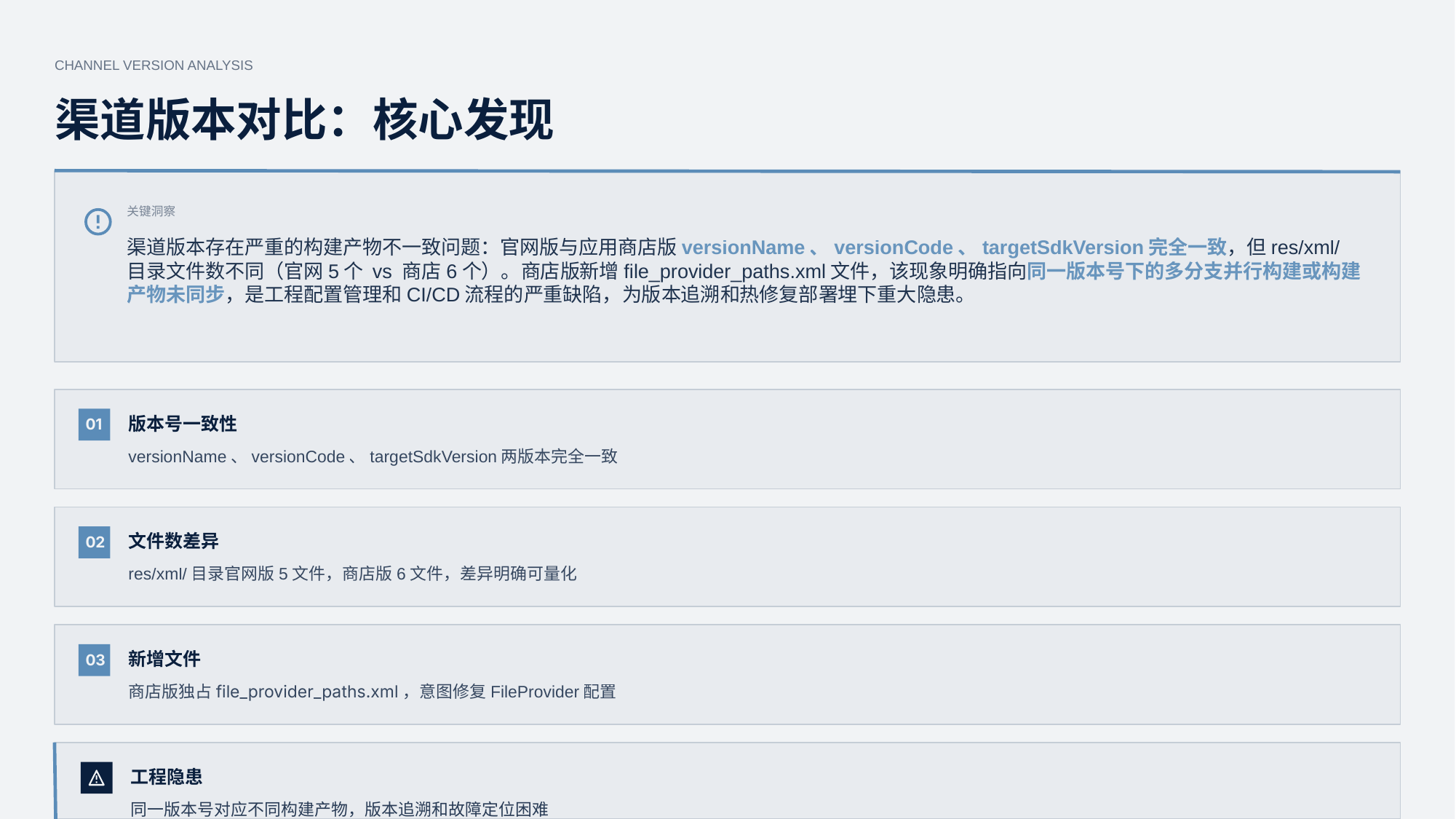

CHANNEL VERSION ANALYSIS
渠道版本对比：核心发现

关键洞察

渠道版本存在严重的构建产物不一致问题：官网版与应用商店版versionName、versionCode、targetSdkVersion完全一致，但res/xml/
目录文件数不同（官网5个 vs 商店6个）。商店版新增file_provider_paths.xml文件，该现象明确指向同一版本号下的多分支并行构建或构建
产物未同步，是工程配置管理和CI/CD流程的严重缺陷，为版本追溯和热修复部署埋下重大隐患。

版本号一致性
01
versionName、versionCode、targetSdkVersion两版本完全一致

文件数差异
02
res/xml/目录官网版5文件，商店版6文件，差异明确可量化

新增文件
03
商店版独占file_provider_paths.xml，意图修复FileProvider配置

工程隐患

同一版本号对应不同构建产物，版本追溯和故障定位困难